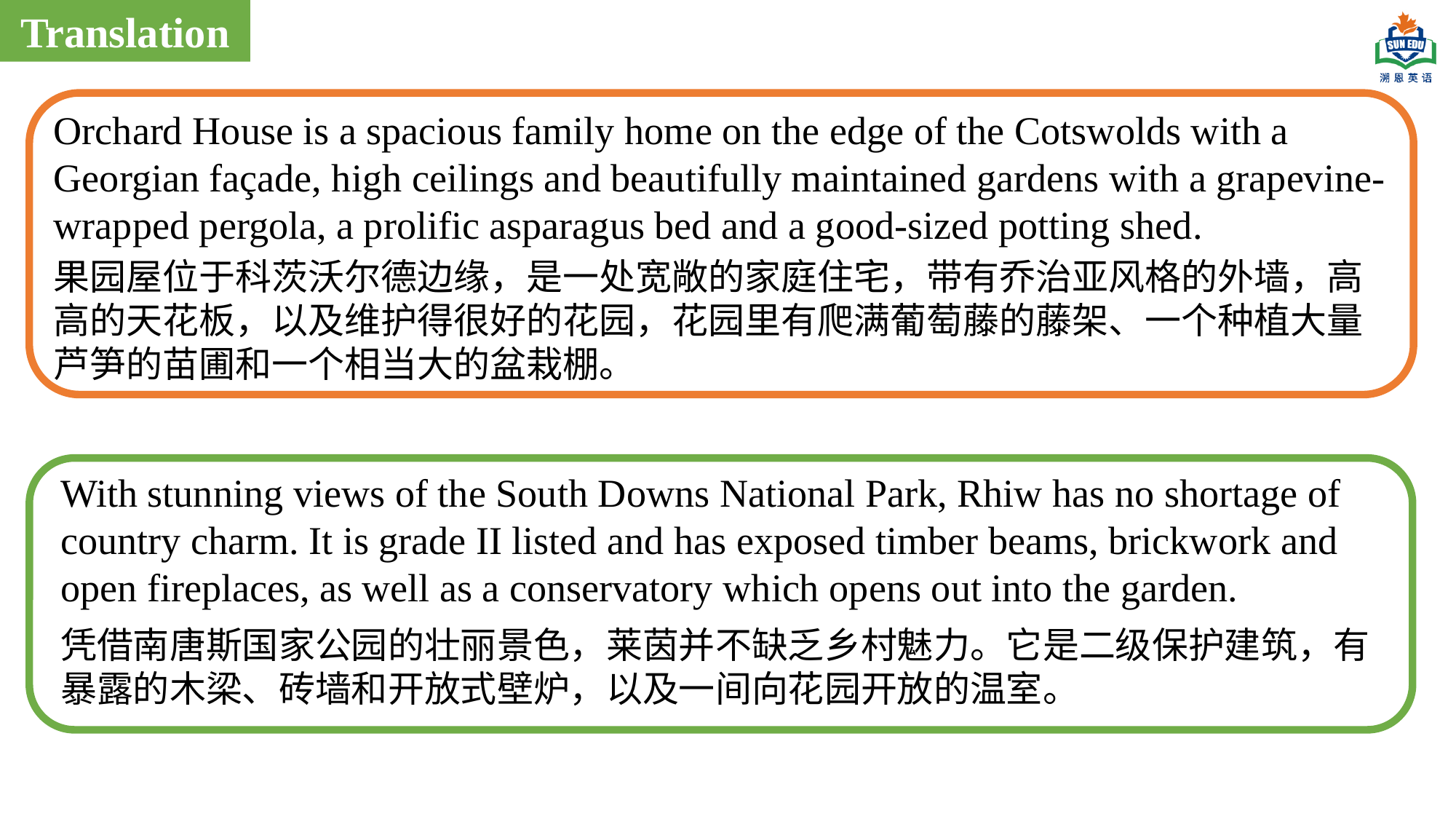

Translation

Orchard House is a spacious family home on the edge of the Cotswolds with a Georgian façade, high ceilings and beautifully maintained gardens with a grapevine-wrapped pergola, a prolific asparagus bed and a good-sized potting shed.
果园屋位于科茨沃尔德边缘，是一处宽敞的家庭住宅，带有乔治亚风格的外墙，高高的天花板，以及维护得很好的花园，花园里有爬满葡萄藤的藤架、一个种植大量芦笋的苗圃和一个相当大的盆栽棚。

With stunning views of the South Downs National Park, Rhiw has no shortage of country charm. It is grade II listed and has exposed timber beams, brickwork and open fireplaces, as well as a conservatory which opens out into the garden.
凭借南唐斯国家公园的壮丽景色，莱茵并不缺乏乡村魅力。它是二级保护建筑，有暴露的木梁、砖墙和开放式壁炉，以及一间向花园开放的温室。